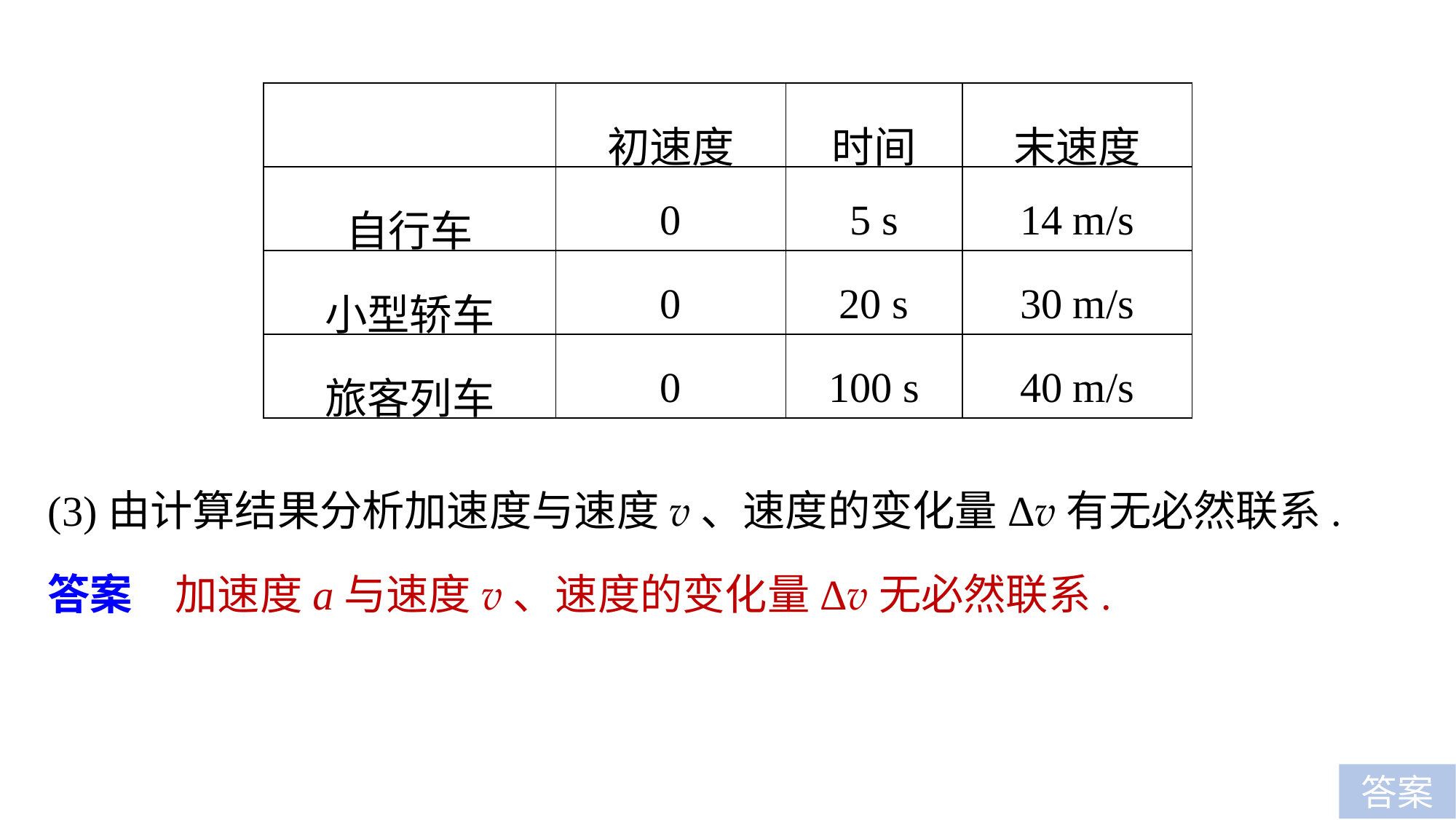

|  | 初速度 | 时间 | 末速度 |
| --- | --- | --- | --- |
| 自行车 | 0 | 5 s | 14 m/s |
| 小型轿车 | 0 | 20 s | 30 m/s |
| 旅客列车 | 0 | 100 s | 40 m/s |
(3)由计算结果分析加速度与速度v、速度的变化量Δv有无必然联系.
答案　加速度a与速度v、速度的变化量Δv无必然联系.
答案